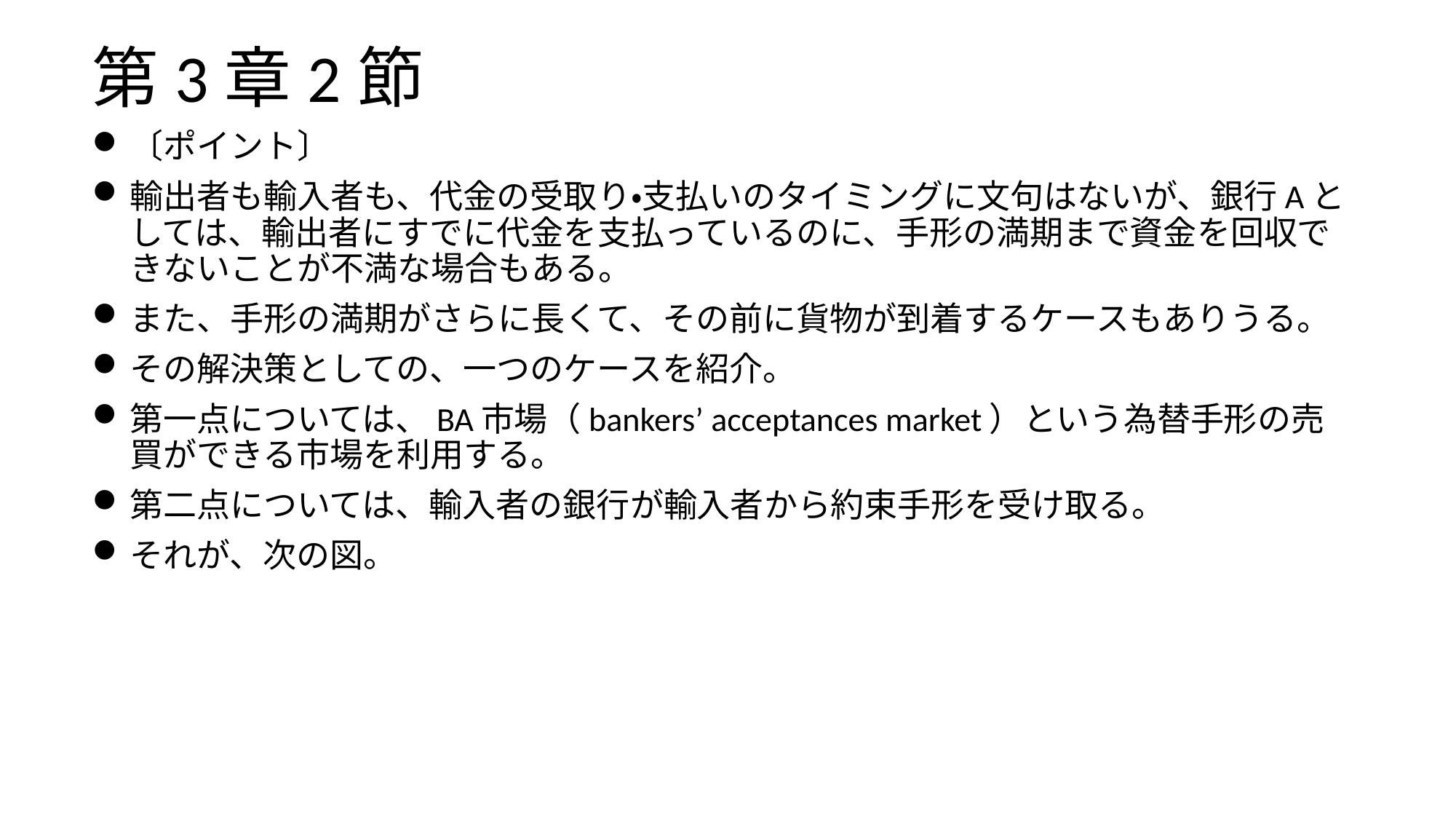

# 第3章2節
〔ポイント〕
輸出者も輸入者も、代金の受取り・支払いのタイミングに文句はないが、銀行Aとしては、輸出者にすでに代金を支払っているのに、手形の満期まで資金を回収できないことが不満な場合もある。
また、手形の満期がさらに長くて、その前に貨物が到着するケースもありうる。
その解決策としての、一つのケースを紹介。
第一点については、BA市場（bankers’ acceptances market）という為替手形の売買ができる市場を利用する。
第二点については、輸入者の銀行が輸入者から約束手形を受け取る。
それが、次の図。